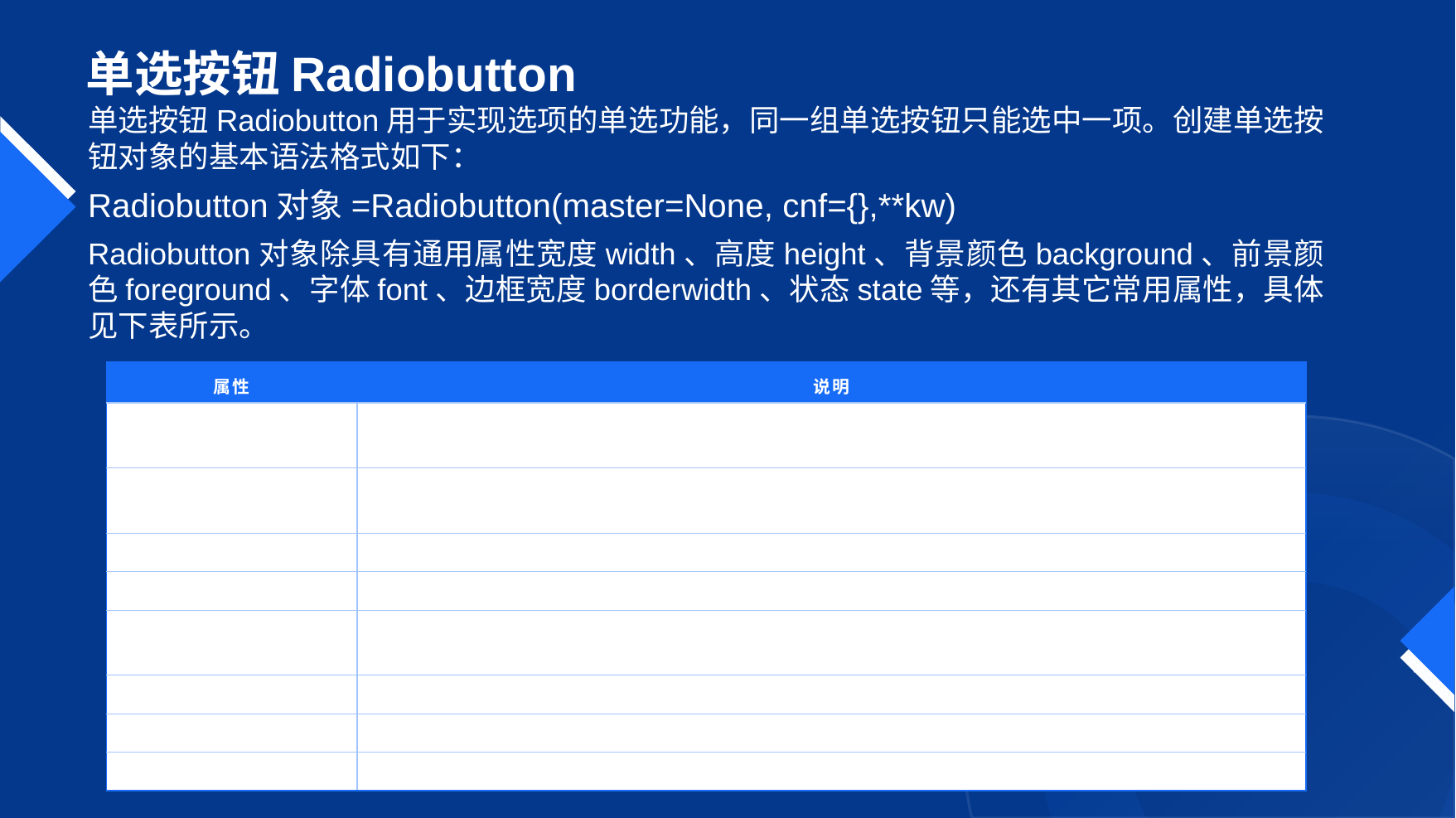

# 单选按钮Radiobutton
单选按钮Radiobutton用于实现选项的单选功能，同一组单选按钮只能选中一项。创建单选按钮对象的基本语法格式如下：
Radiobutton对象=Radiobutton(master=None, cnf={},**kw)
Radiobutton对象除具有通用属性宽度width、高度height、背景颜色background、前景颜色foreground、字体font、边框宽度borderwidth、状态state等，还有其它常用属性，具体见下表所示。

| 属性 | 说明 |
| --- | --- |
| activebackground | 鼠标滑过时单选按钮的背景颜色 |
| activeforeground | 鼠标滑过时单选按钮的前景颜色 |
| highlightcolor | 单选按钮高亮边框颜色，当单选按钮获取焦点时显示 |
| text | 单选按钮旁边的文本。多行文本可以用“\n”来换行 |
| justify | 多行文本的对齐方式：居中（CENTER，默认值）、靠左（LEFT）或靠右（RIGHT） |
| value | 指定单选按钮关联的值 |
| variable | 指定单选按钮选中时设置的变量名 |
| command | 单选按钮选中时执行的命令（函数） |